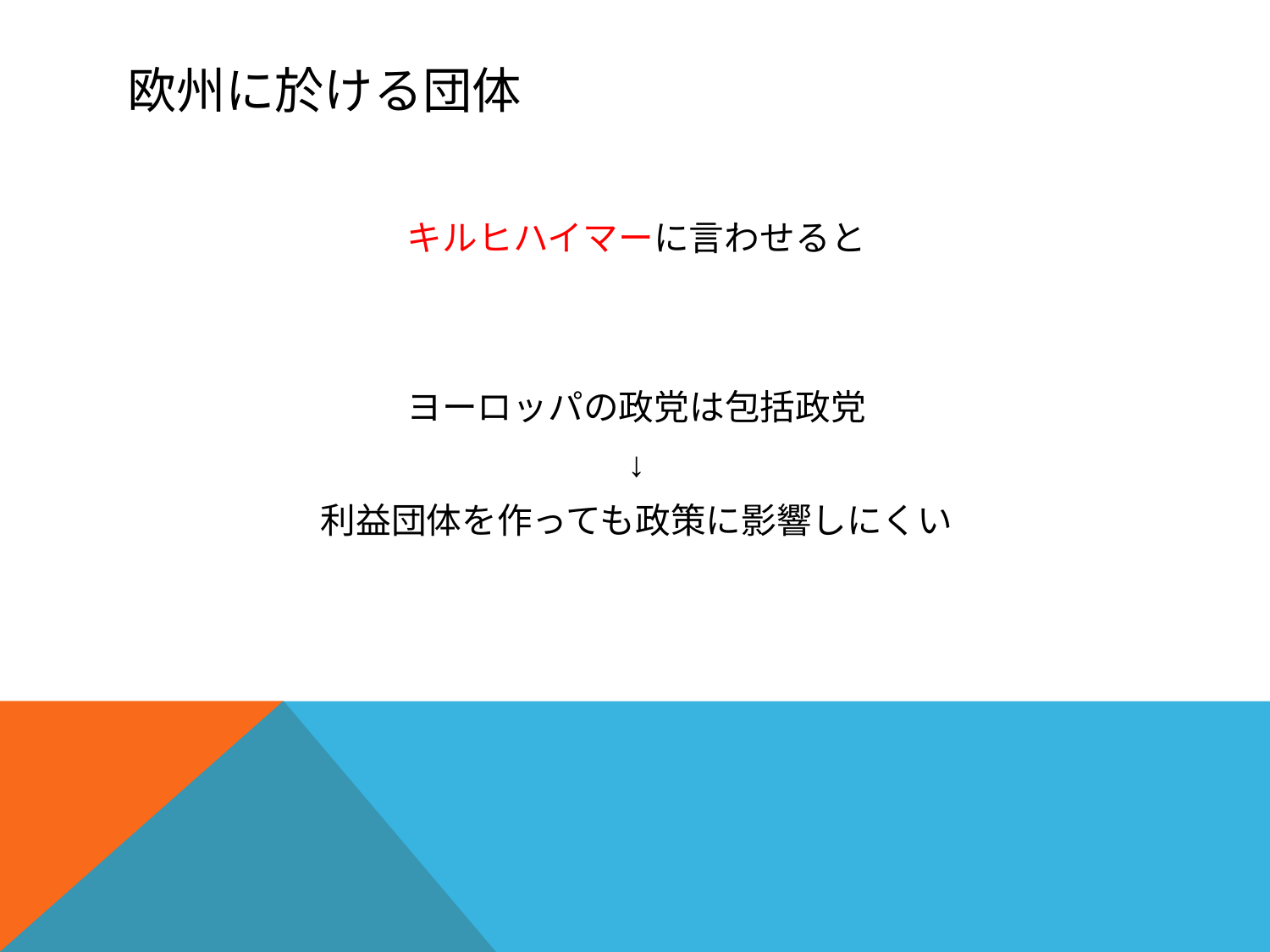

# 欧州に於ける団体

キルヒハイマーに言わせると

ヨーロッパの政党は包括政党
↓
利益団体を作っても政策に影響しにくい